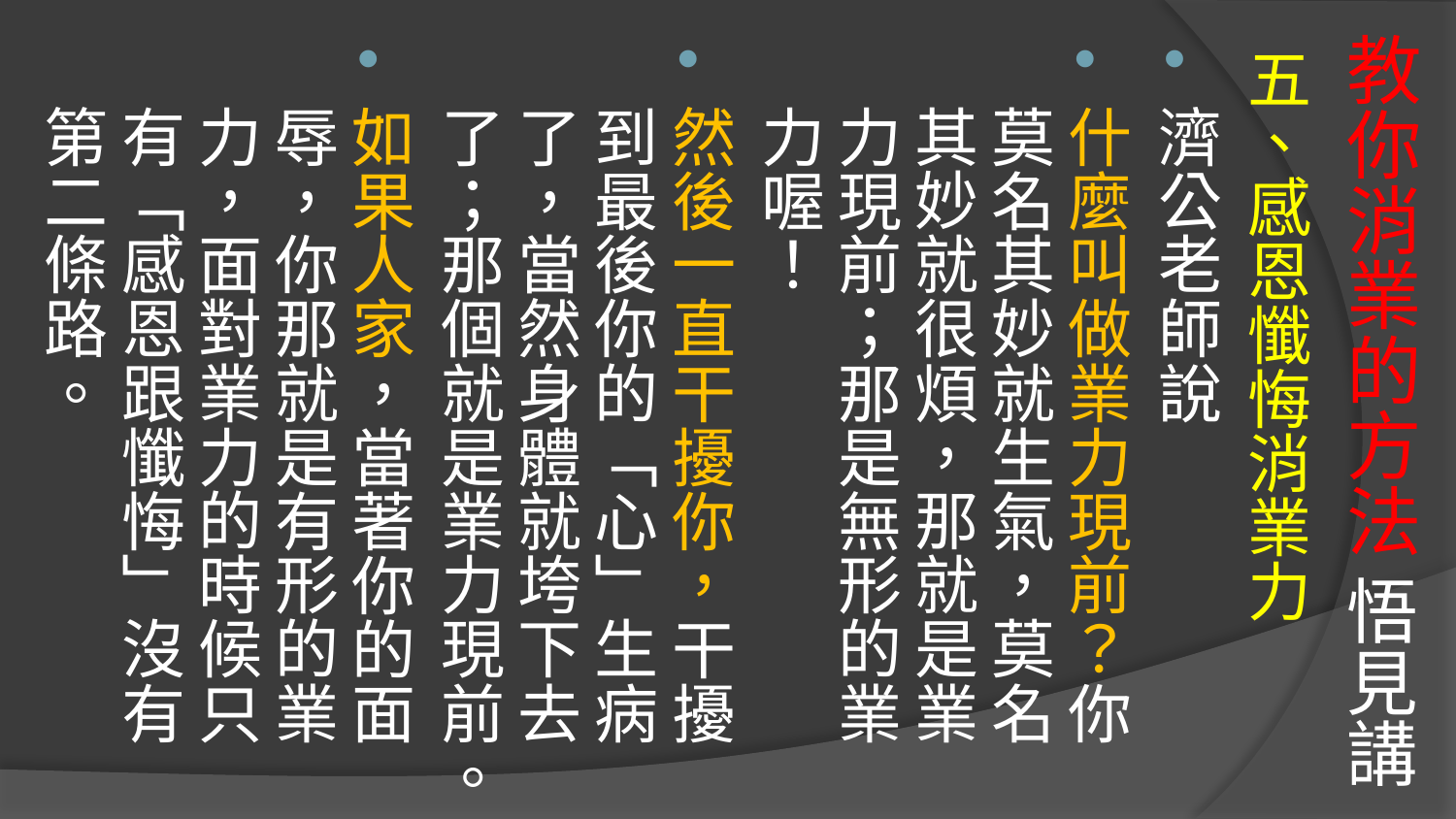

# 教你消業的方法 悟見講
五、感恩懺悔消業力
濟公老師說
什麼叫做業力現前？你莫名其妙就生氣，莫名其妙就很煩，那就是業力現前；那是無形的業力喔！
然後一直干擾你，干擾到最後你的「心」生病了，當然身體就垮下去了；那個就是業力現前。
如果人家，當著你的面辱，你那就是有形的業力，面對業力的時候只有「感恩跟懺悔」沒有第二條路。